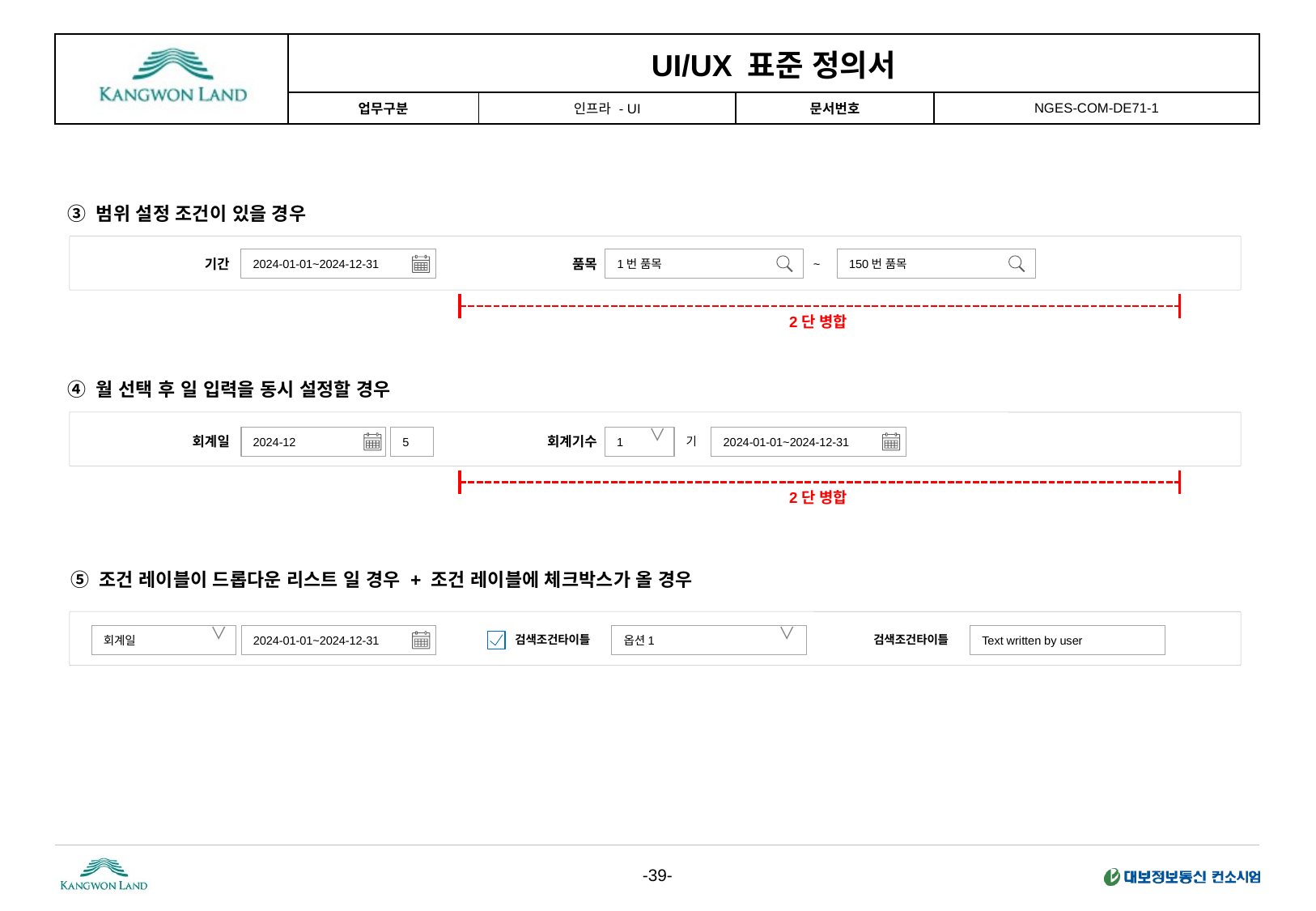

③ 범위 설정 조건이 있을 경우

2024-01-01~2024-12-31
1번 품목
150번 품목
기간
품목
~

2단 병합
④ 월 선택 후 일 입력을 동시 설정할 경우

＜
2024-12
5
1
2024-01-01~2024-12-31
회계일
회계기수
기

2단 병합

⑤ 조건 레이블이 드롭다운 리스트 일 경우 + 조건 레이블에 체크박스가 올 경우

＜
＜
회계일
2024-01-01~2024-12-31
옵션1
Text written by user
검색조건타이틀
검색조건타이틀